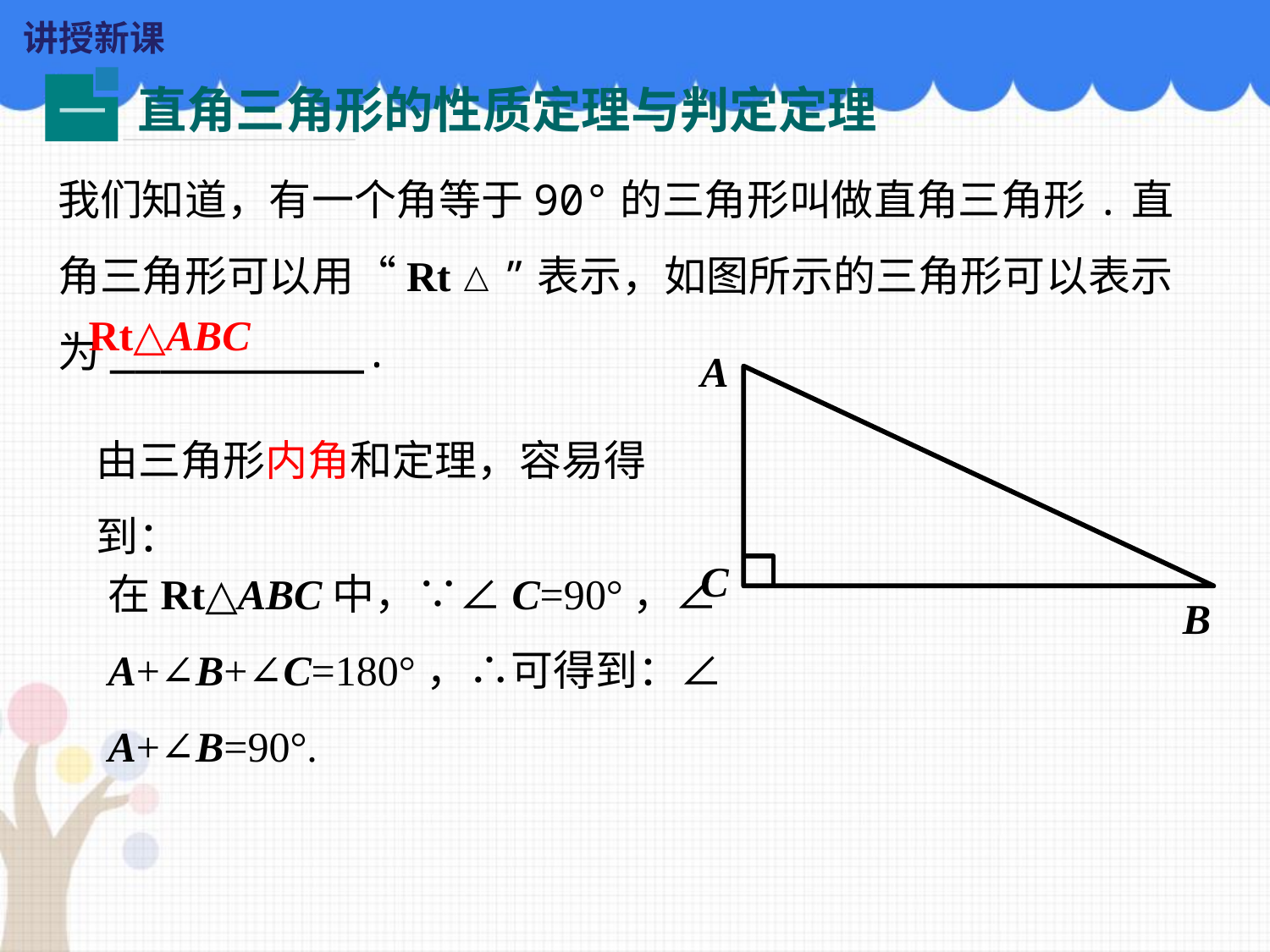

讲授新课

直角三角形的性质定理与判定定理
一

我们知道，有一个角等于90°的三角形叫做直角三角形.直角三角形可以用“Rt△”表示，如图所示的三角形可以表示为__________.
 Rt△ABC
A

C

B
由三角形内角和定理，容易得到：
在Rt△ABC中，∵∠C=90°，∠A+∠B+∠C=180°，∴可得到：∠A+∠B=90°.